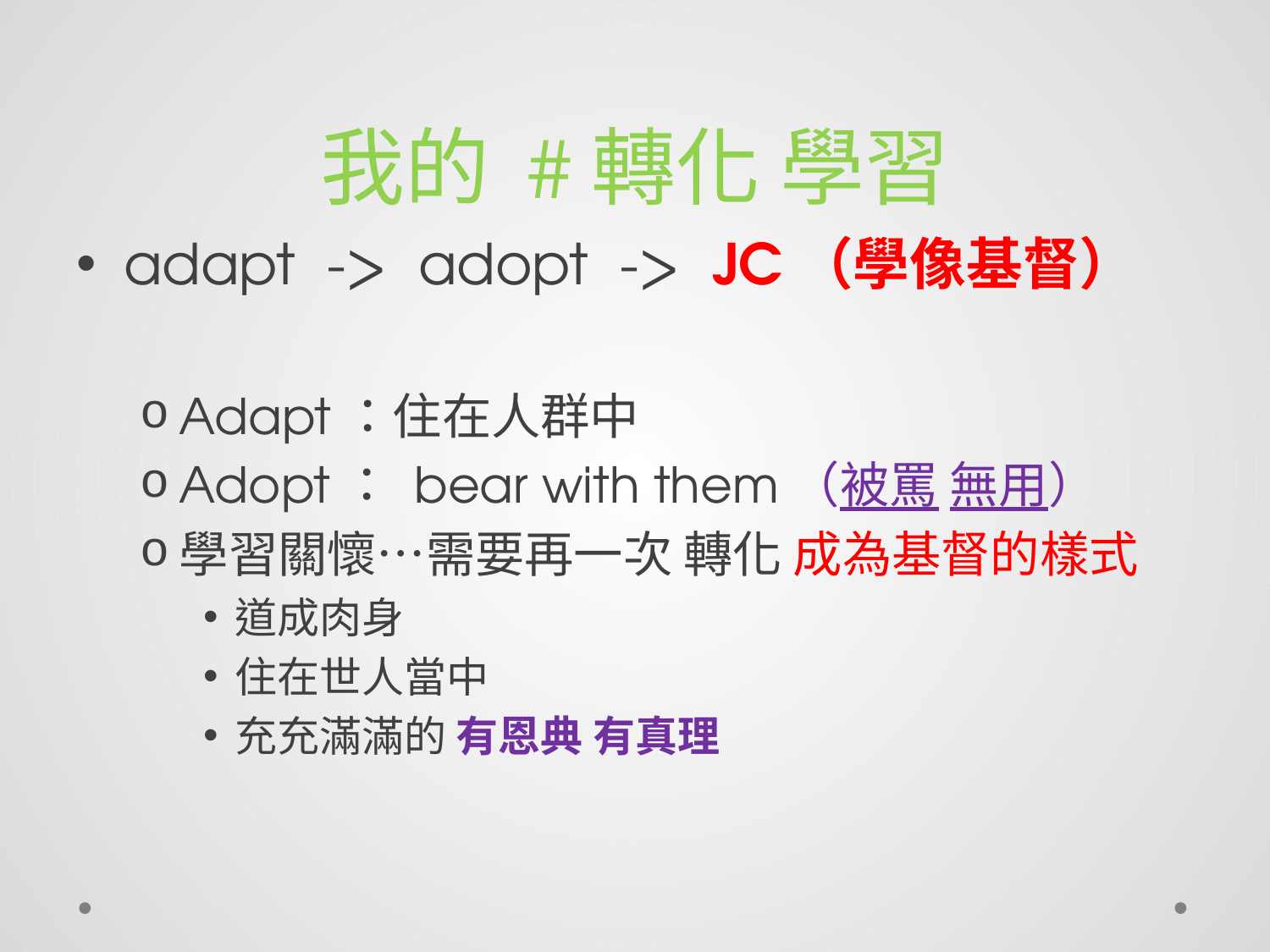

# 我的 #轉化 學習
adapt  ->  adopt  ->  JC（學像基督）

Adapt：住在人群中
Adopt： bear with them（被罵 無用）
學習關懷…需要再一次 轉化 成為基督的樣式
道成肉身
住在世人當中
充充滿滿的 有恩典 有真理